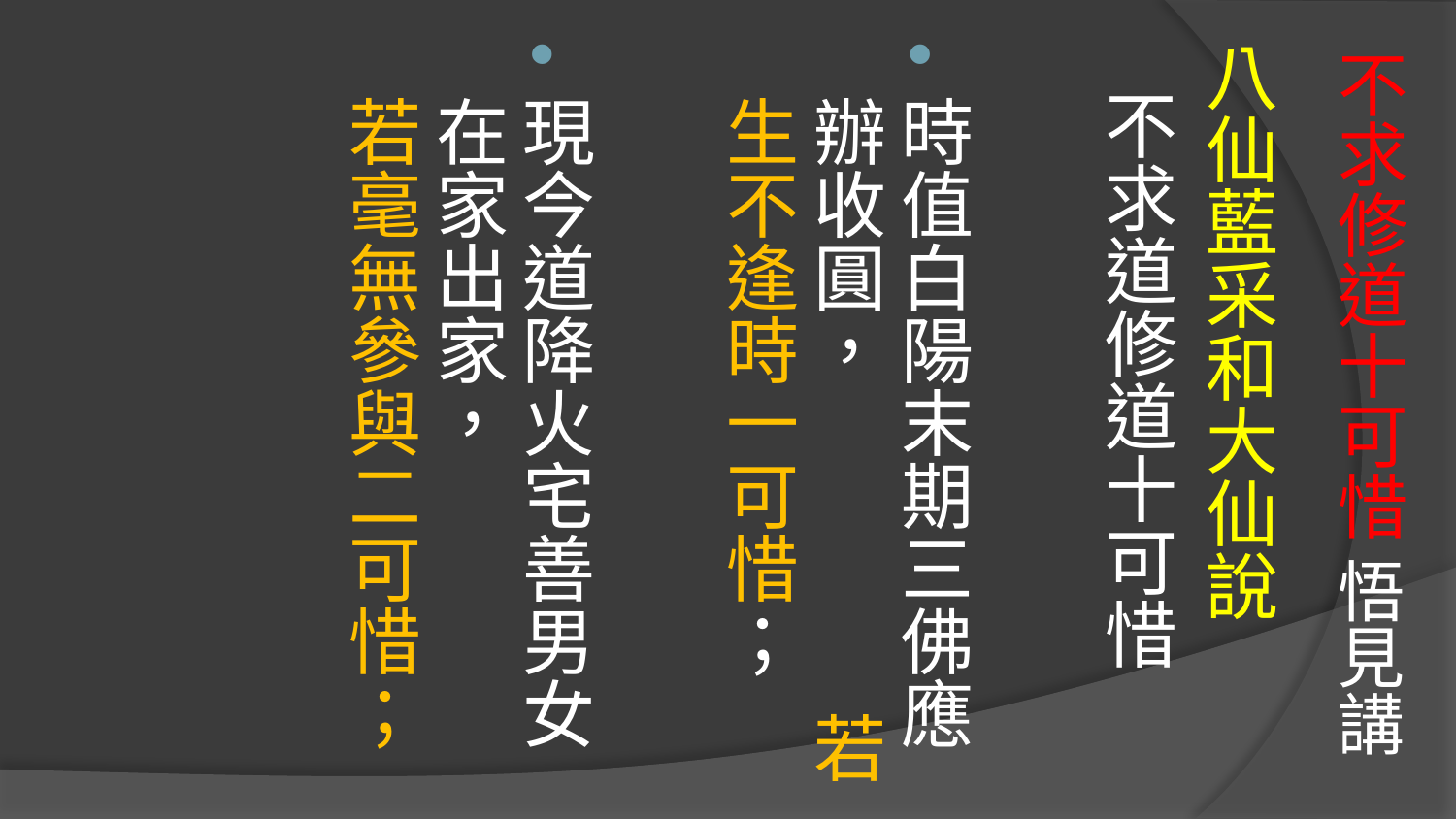

# 不求修道十可惜 悟見講
八仙藍采和大仙說
  不求道修道十可惜

時值白陽末期三佛應辦收圓，                    若生不逢時一可惜；

現今道降火宅善男女在家出家，                若毫無參與二可惜；